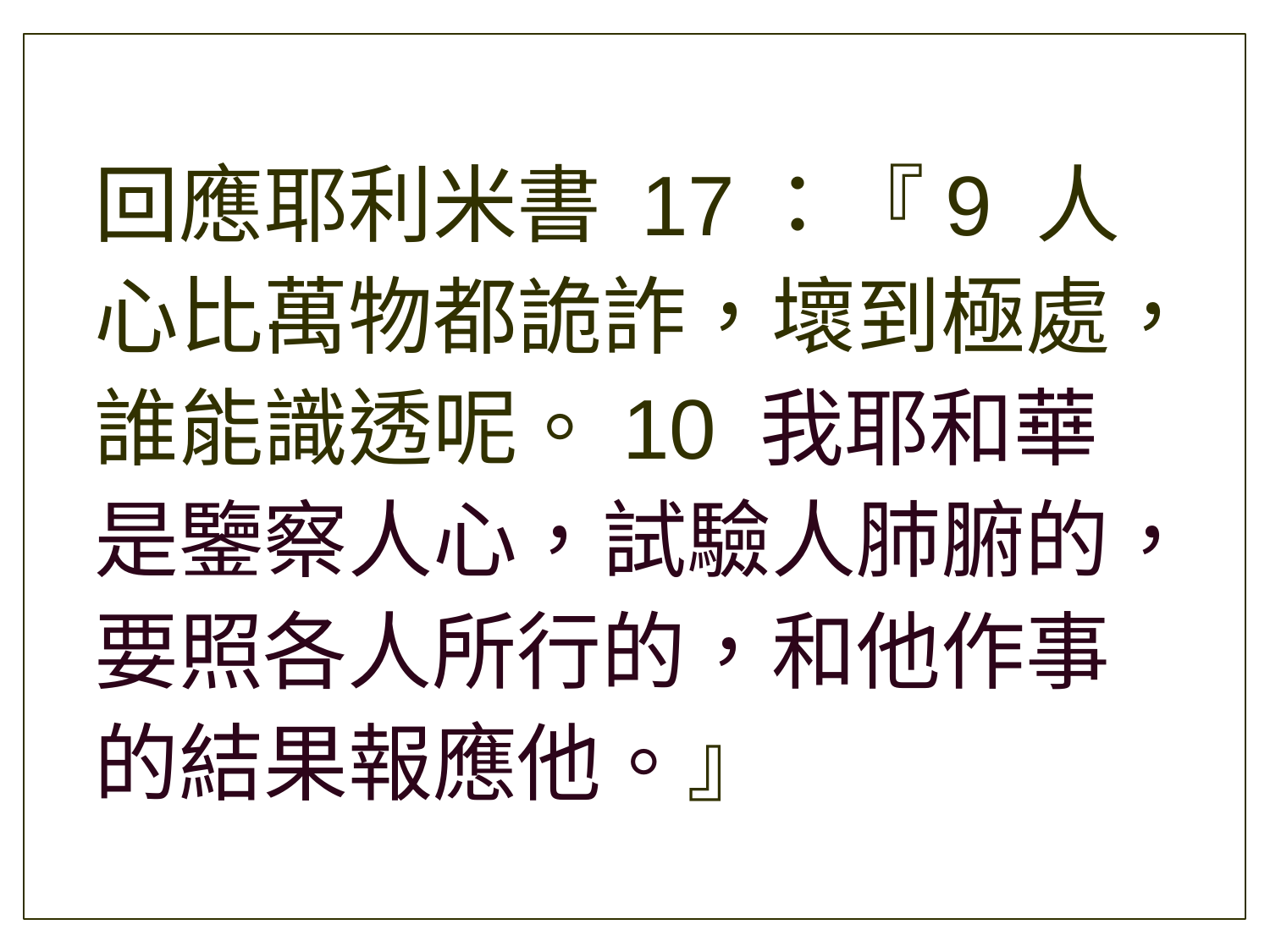

回應耶利米書 17：『9 人心比萬物都詭詐，壞到極處，誰能識透呢。10 我耶和華是鑒察人心，試驗人肺腑的，要照各人所行的，和他作事的結果報應他。』